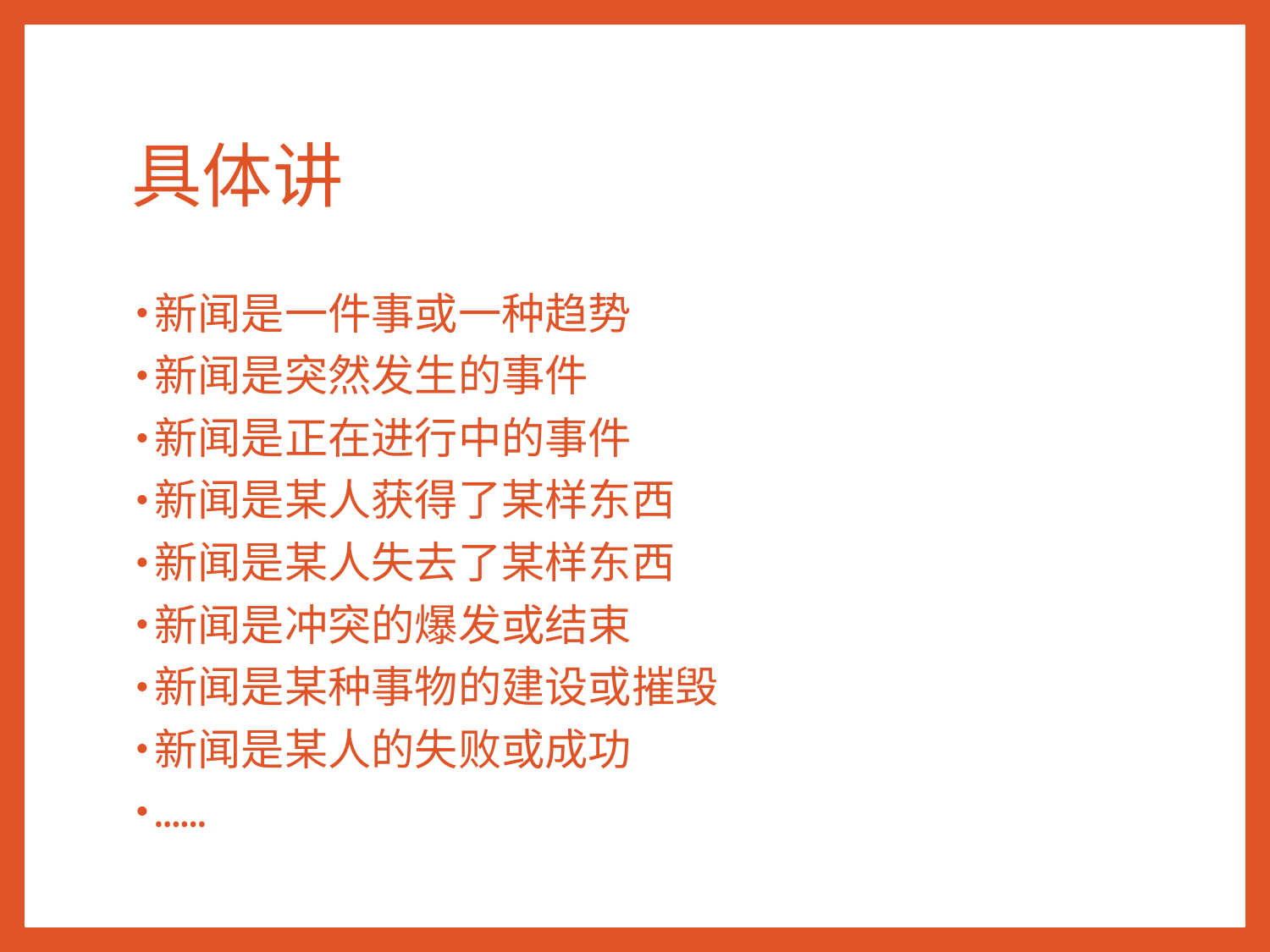

# 具体讲
新闻是一件事或一种趋势
新闻是突然发生的事件
新闻是正在进行中的事件
新闻是某人获得了某样东西
新闻是某人失去了某样东西
新闻是冲突的爆发或结束
新闻是某种事物的建设或摧毁
新闻是某人的失败或成功
……